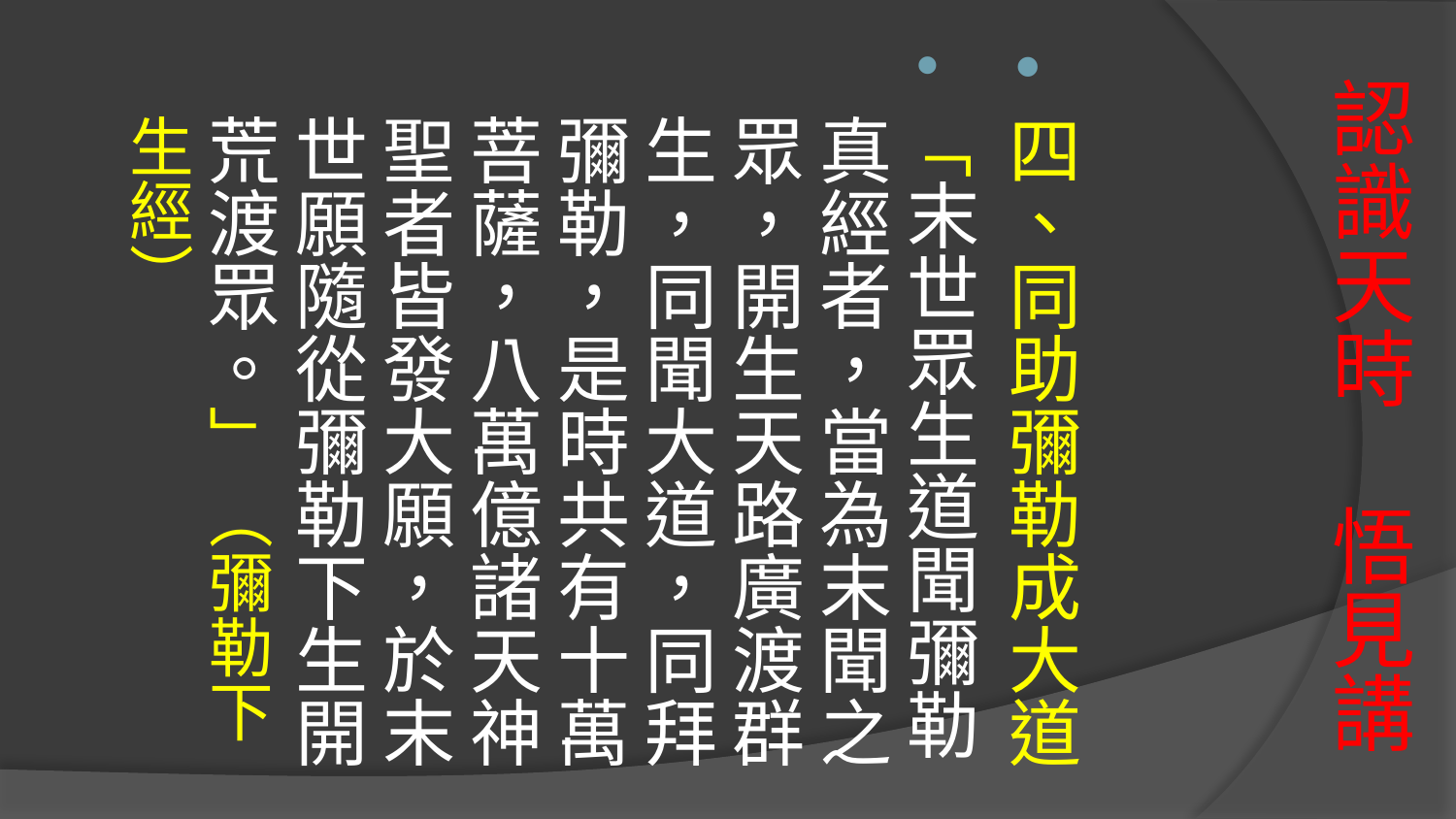

四、同助彌勒成大道
「末世眾生道聞彌勒真經者，當為末聞之眾，開生天路廣渡群生，同聞大道，同拜彌勒，是時共有十萬菩薩，八萬億諸天神聖者皆發大願，於末世願隨從彌勒下生開荒渡眾。」 （彌勒下生經）

# 認識天時     悟見講